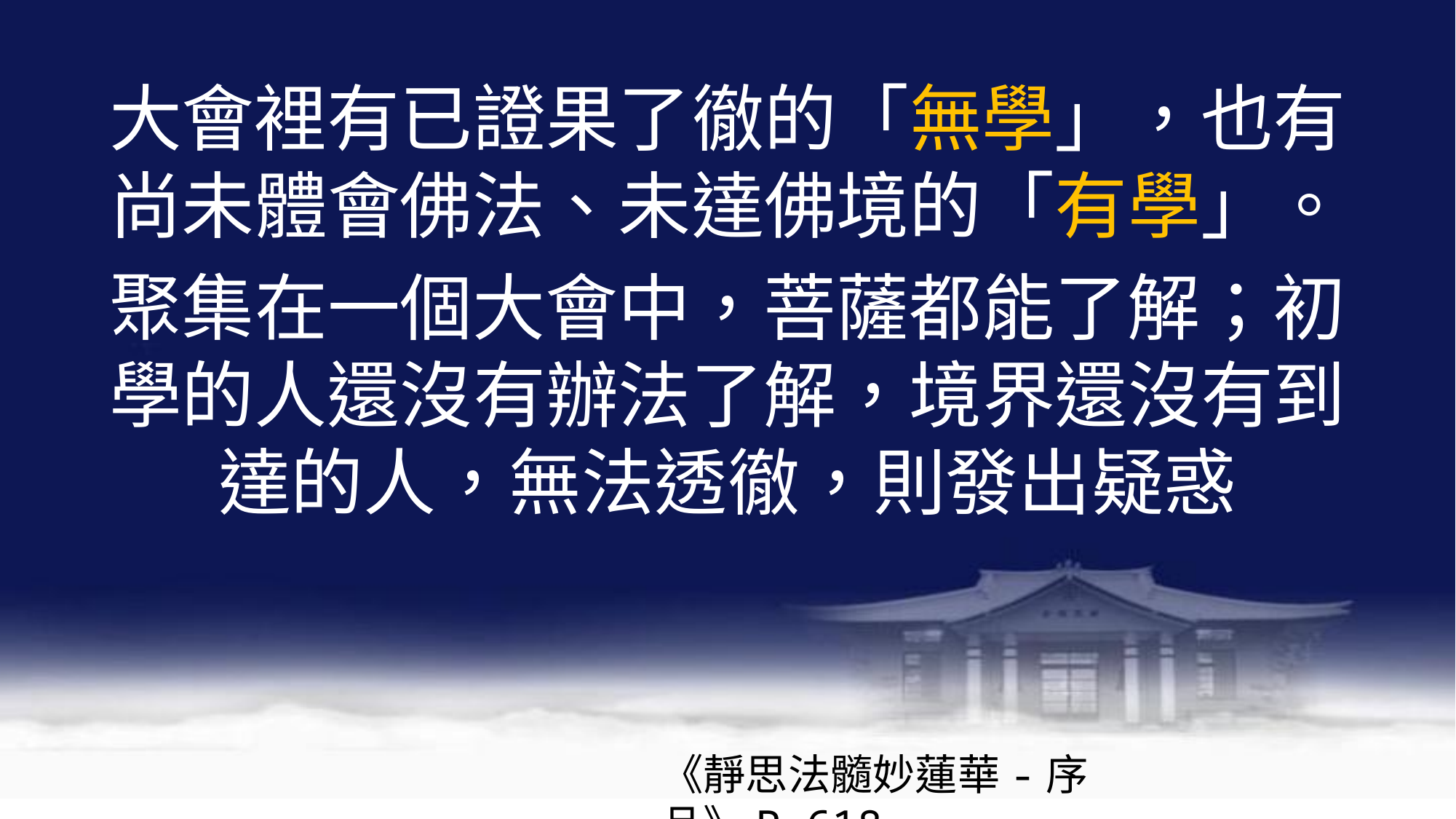

大會裡有已證果了徹的「無學」，也有尚未體會佛法、未達佛境的「有學」。
聚集在一個大會中，菩薩都能了解；初學的人還沒有辦法了解，境界還沒有到達的人，無法透徹，則發出疑惑

《靜思法髓妙蓮華-序品》P.618